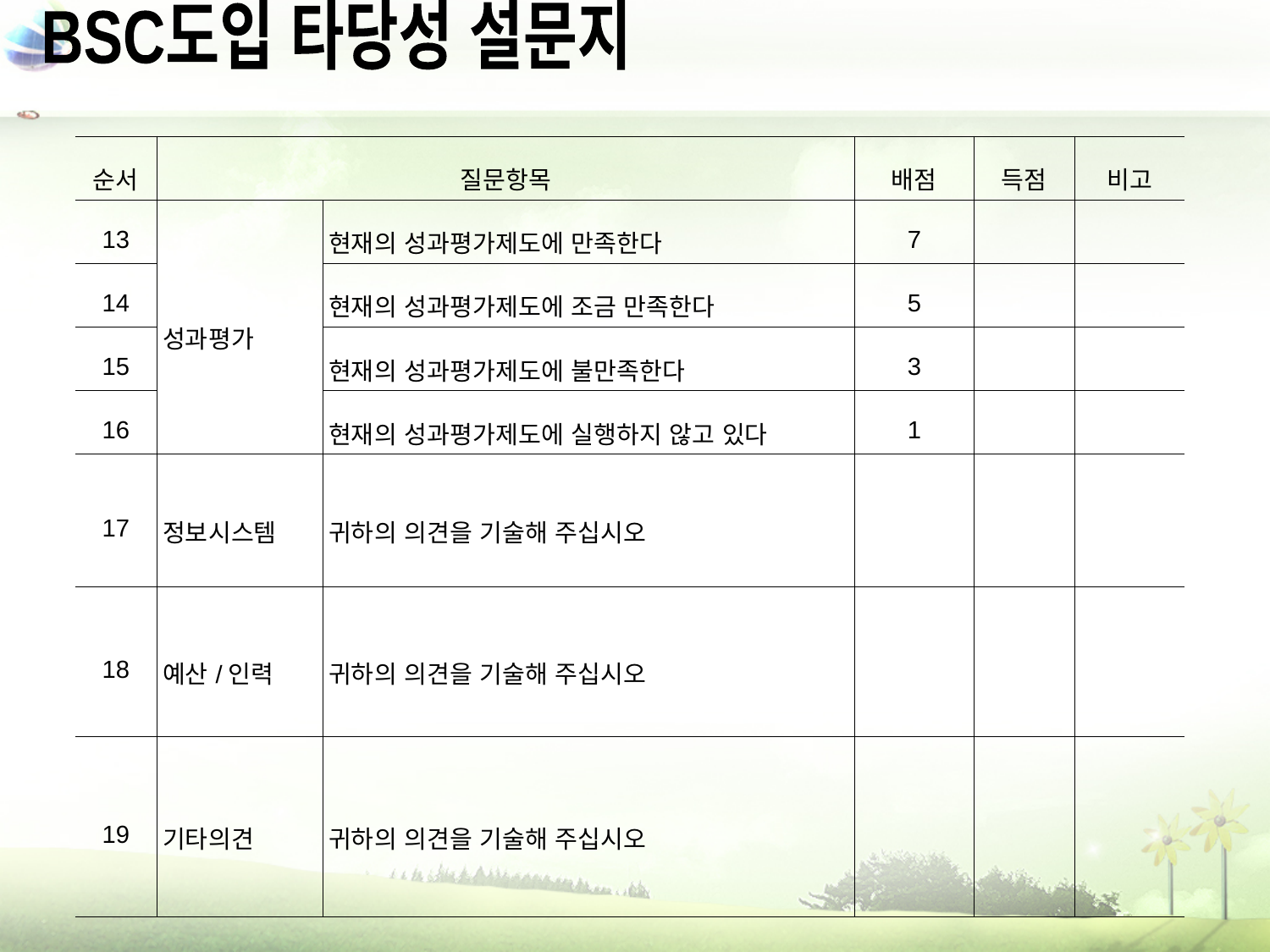

BSC도입 타당성 설문지
| 순서 | 질문항목 |  | 배점 | 득점 | 비고 |
| --- | --- | --- | --- | --- | --- |
| 13 | 성과평가 | 현재의 성과평가제도에 만족한다 | 7 |  |  |
| 14 |  | 현재의 성과평가제도에 조금 만족한다 | 5 |  |  |
| 15 |  | 현재의 성과평가제도에 불만족한다 | 3 |  |  |
| 16 |  | 현재의 성과평가제도에 실행하지 않고 있다 | 1 |  |  |
| 17 | 정보시스템 | 귀하의 의견을 기술해 주십시오 |  |  |  |
| 18 | 예산/인력 | 귀하의 의견을 기술해 주십시오 |  |  |  |
| 19 | 기타의견 | 귀하의 의견을 기술해 주십시오 |  |  |  |